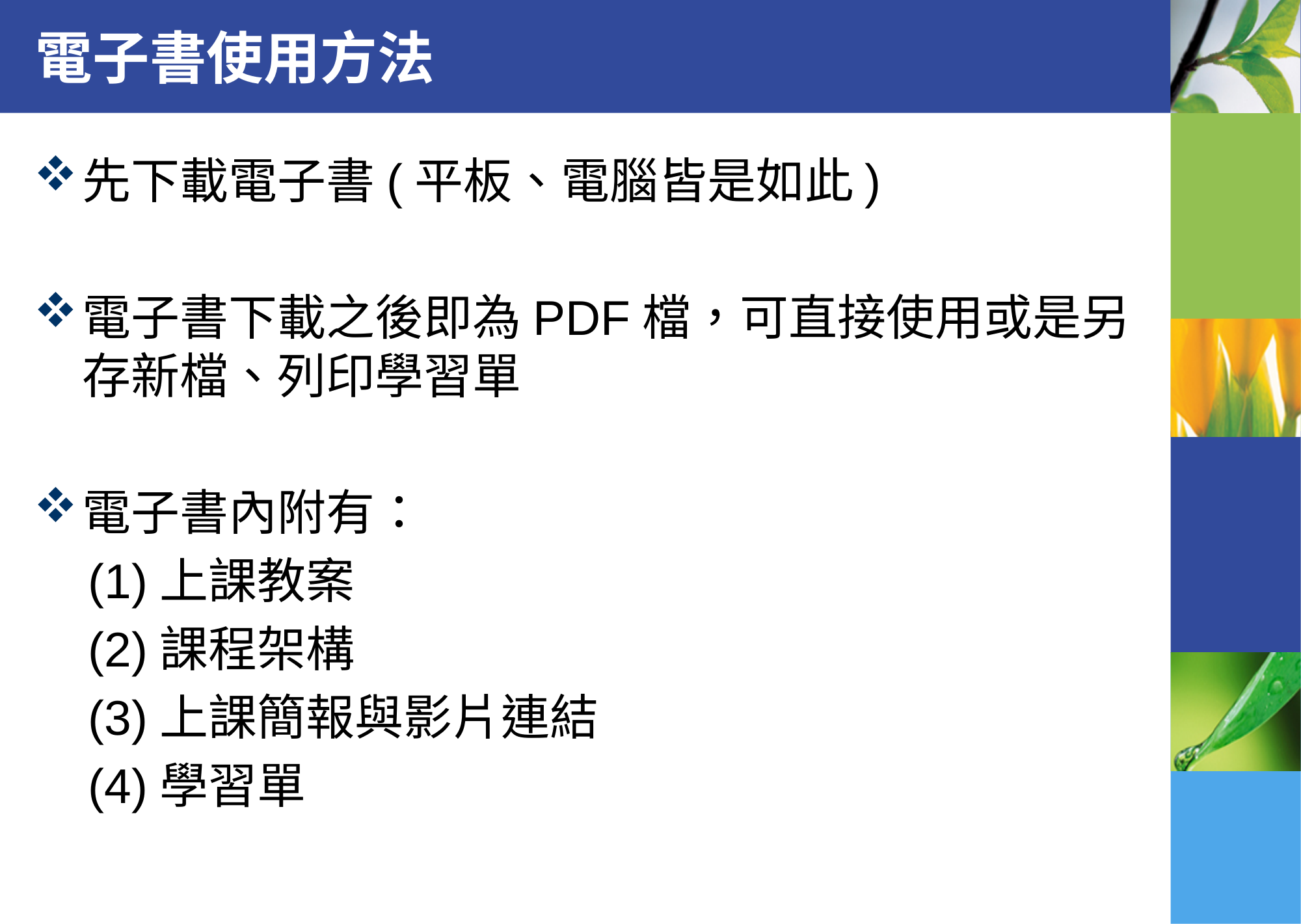

# 電子書使用方法
先下載電子書(平板、電腦皆是如此)

電子書下載之後即為PDF檔，可直接使用或是另存新檔、列印學習單

電子書內附有：
    (1)上課教案
    (2)課程架構
    (3)上課簡報與影片連結
    (4)學習單